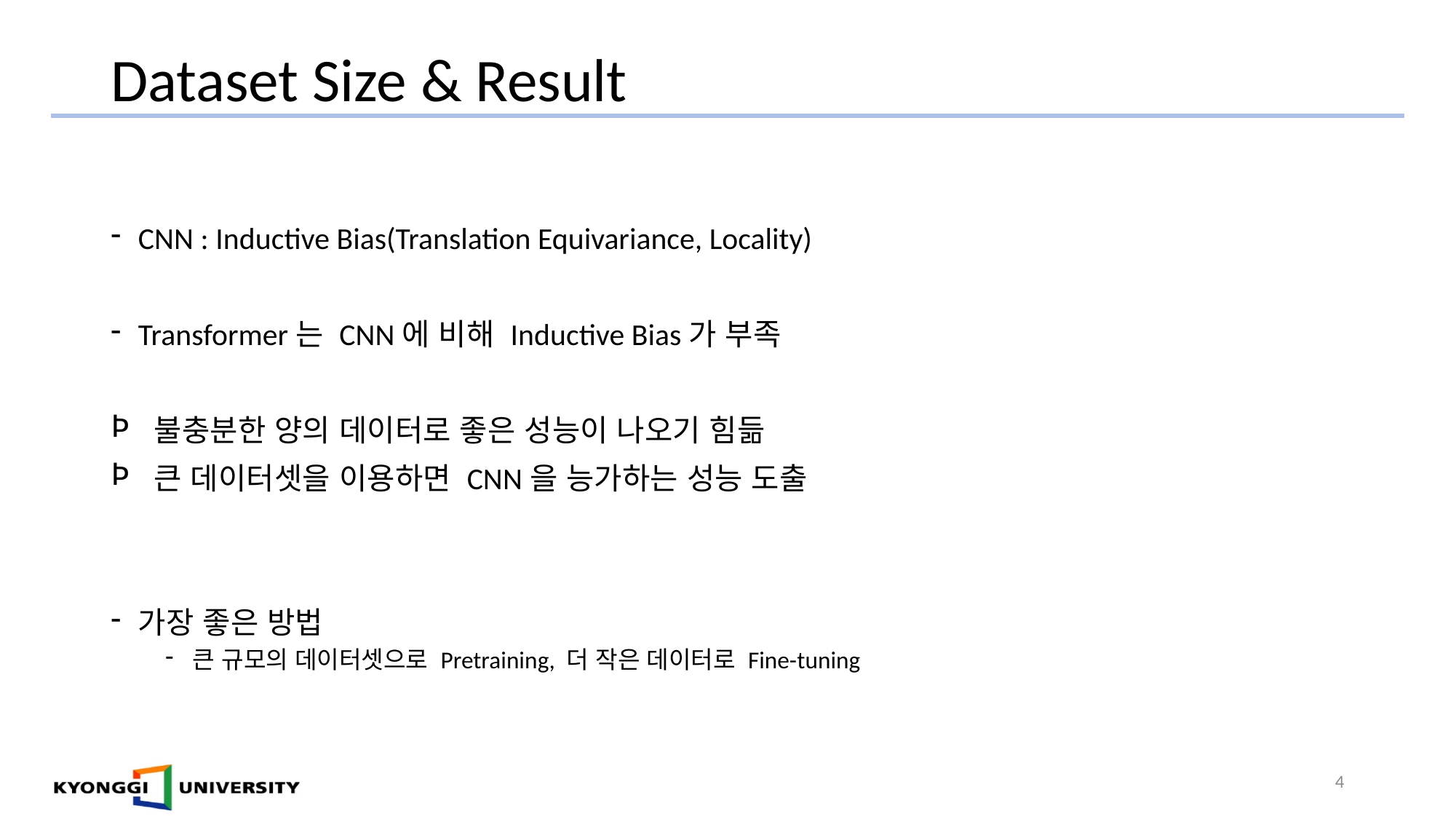

# Dataset Size & Result
CNN : Inductive Bias(Translation Equivariance, Locality)

Transformer는 CNN에 비해 Inductive Bias가 부족

 불충분한 양의 데이터로 좋은 성능이 나오기 힘듦
 큰 데이터셋을 이용하면 CNN을 능가하는 성능 도출

가장 좋은 방법
큰 규모의 데이터셋으로 Pretraining, 더 작은 데이터로 Fine-tuning
4